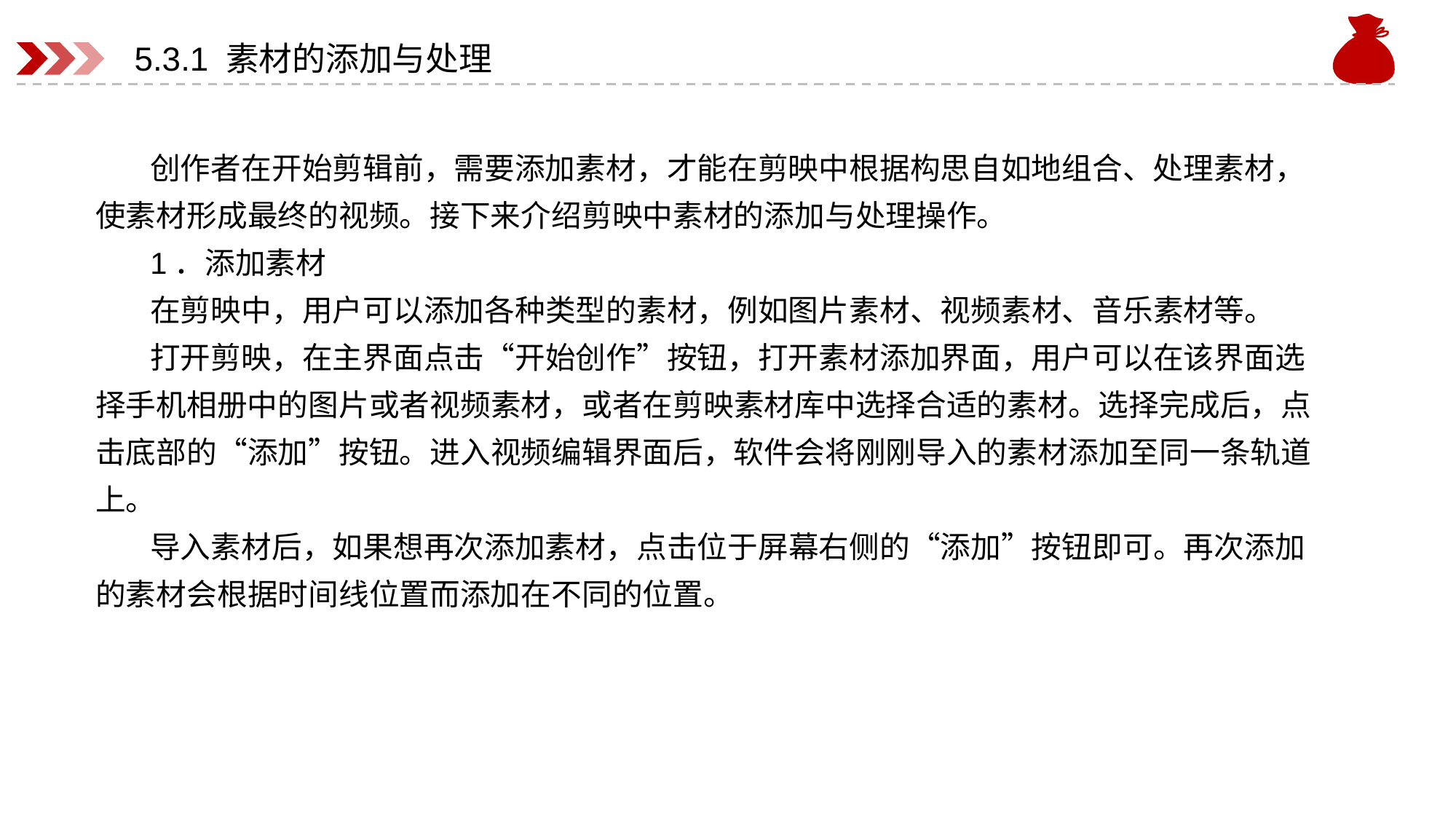

# 5.3.1 素材的添加与处理
16
创作者在开始剪辑前，需要添加素材，才能在剪映中根据构思自如地组合、处理素材，使素材形成最终的视频。接下来介绍剪映中素材的添加与处理操作。
1．添加素材
在剪映中，用户可以添加各种类型的素材，例如图片素材、视频素材、音乐素材等。
打开剪映，在主界面点击“开始创作”按钮，打开素材添加界面，用户可以在该界面选择手机相册中的图片或者视频素材，或者在剪映素材库中选择合适的素材。选择完成后，点击底部的“添加”按钮。进入视频编辑界面后，软件会将刚刚导入的素材添加至同一条轨道上。
导入素材后，如果想再次添加素材，点击位于屏幕右侧的“添加”按钮即可。再次添加的素材会根据时间线位置而添加在不同的位置。